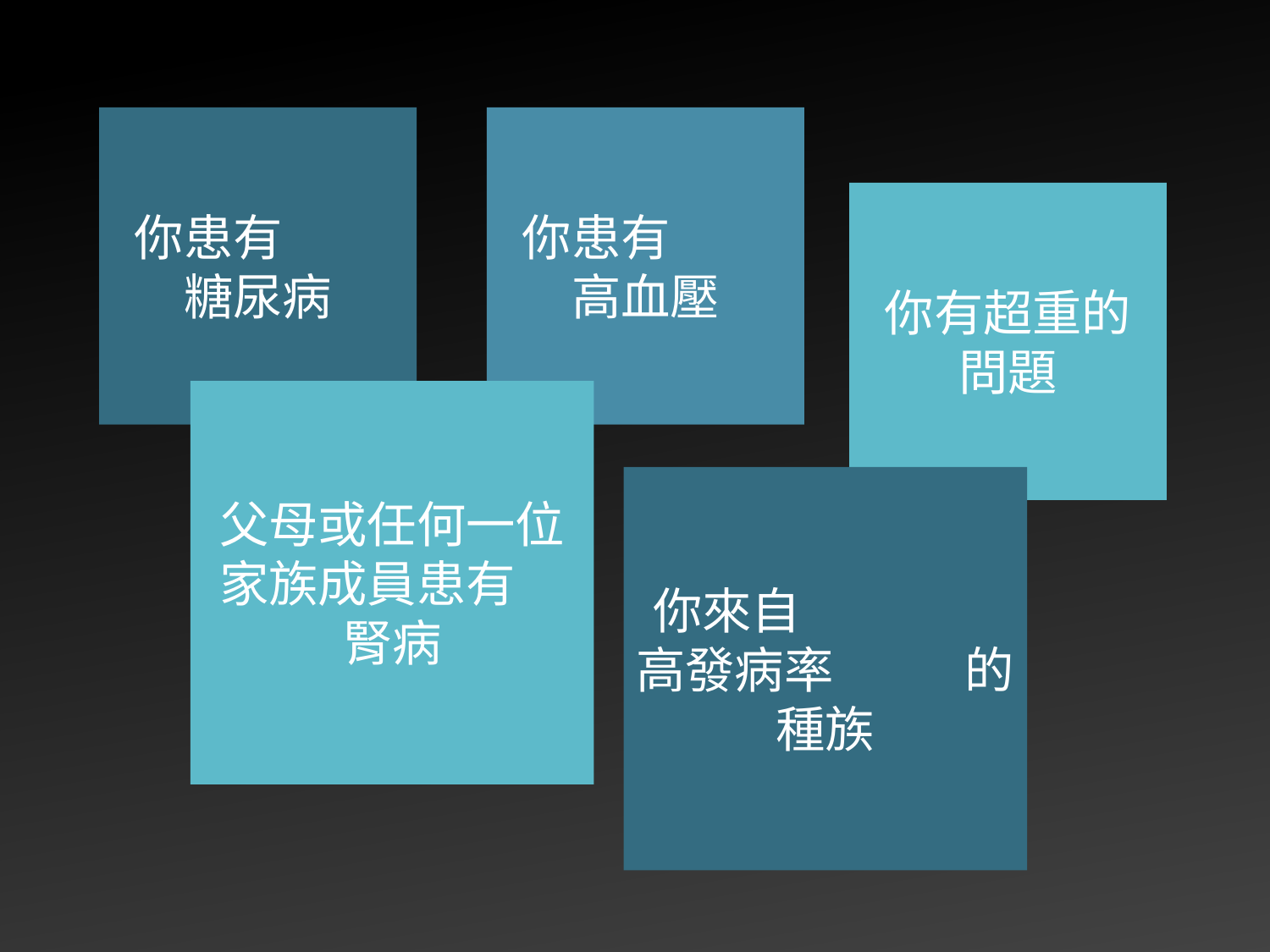

你患有　　糖尿病
你患有　　高血壓
你有超重的問題
父母或任何一位家族成員患有　腎病
你來自　　　　高發病率   　　的種族